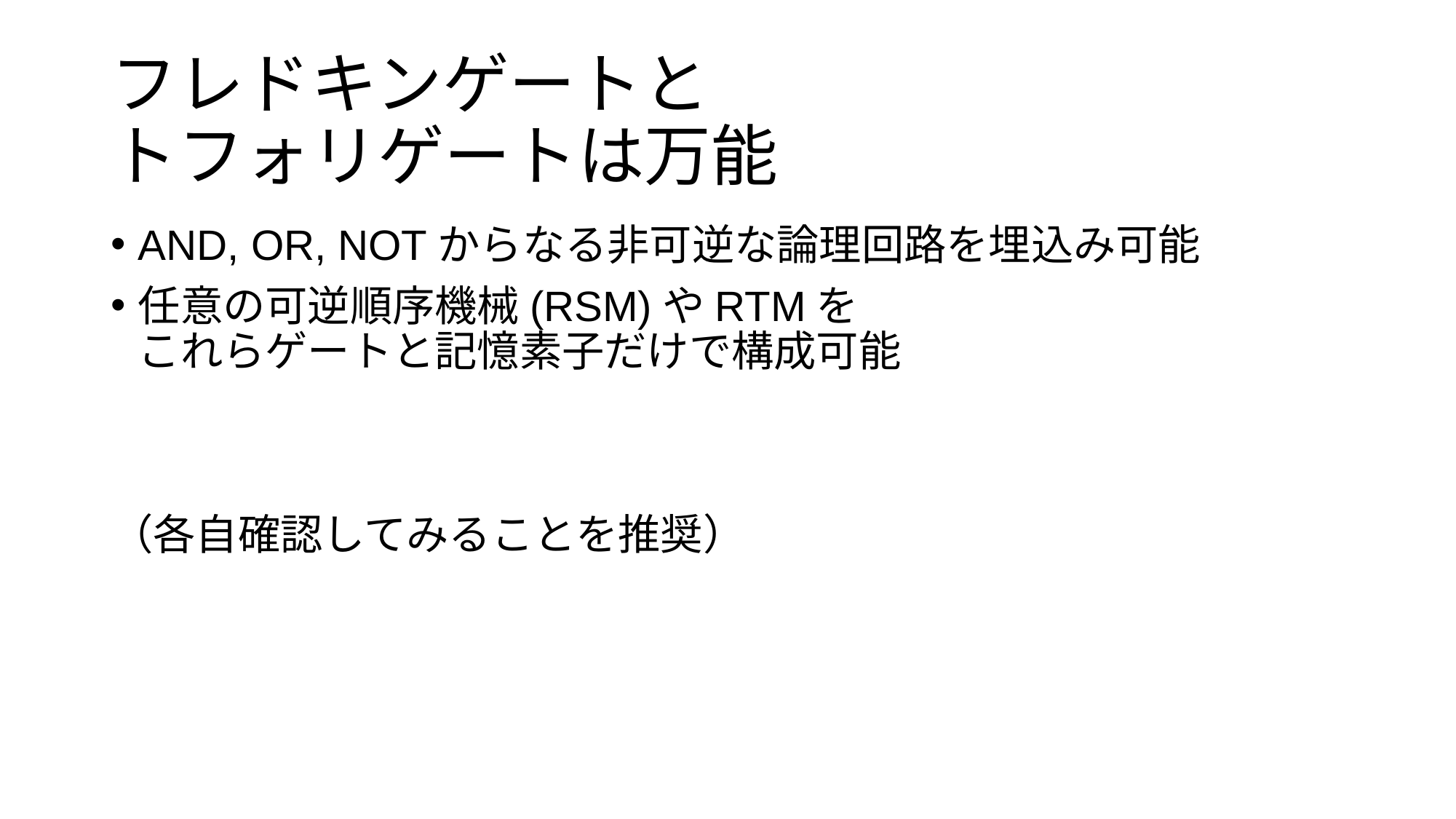

# フレドキンゲートと トフォリゲートは万能
AND, OR, NOTからなる非可逆な論理回路を埋込み可能
任意の可逆順序機械(RSM)やRTMを
これらゲートと記憶素子だけで構成可能

（各自確認してみることを推奨）